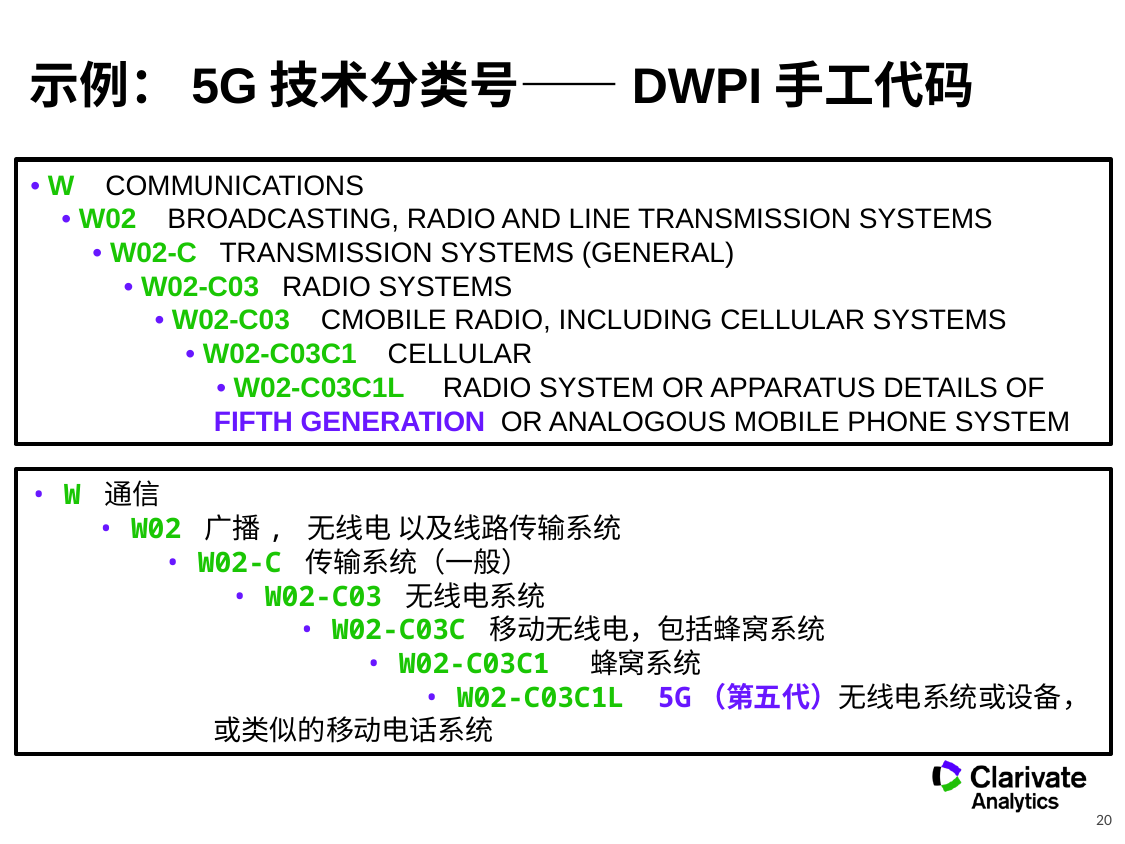

示例：5G技术分类号——DWPI手工代码
• W    COMMUNICATIONS
    • W02    BROADCASTING, RADIO AND LINE TRANSMISSION SYSTEMS
        • W02-C   TRANSMISSION SYSTEMS (GENERAL)
            • W02-C03   RADIO SYSTEMS
                • W02-C03    CMOBILE RADIO, INCLUDING CELLULAR SYSTEMS
                    • W02-C03C1    CELLULAR
                       • W02-C03C1L     RADIO SYSTEM OR APPARATUS DETAILS OF FIFTH GENERATION  OR ANALOGOUS MOBILE PHONE SYSTEM
• W 通信
    • W02 广播, 无线电 以及线路传输系统
        • W02-C 传输系统（一般）
            • W02-C03 无线电系统
                • W02-C03C 移动无线电，包括蜂窝系统
                    • W02-C03C1  蜂窝系统
                       • W02-C03C1L  5G（第五代）无线电系统或设备，或类似的移动电话系统